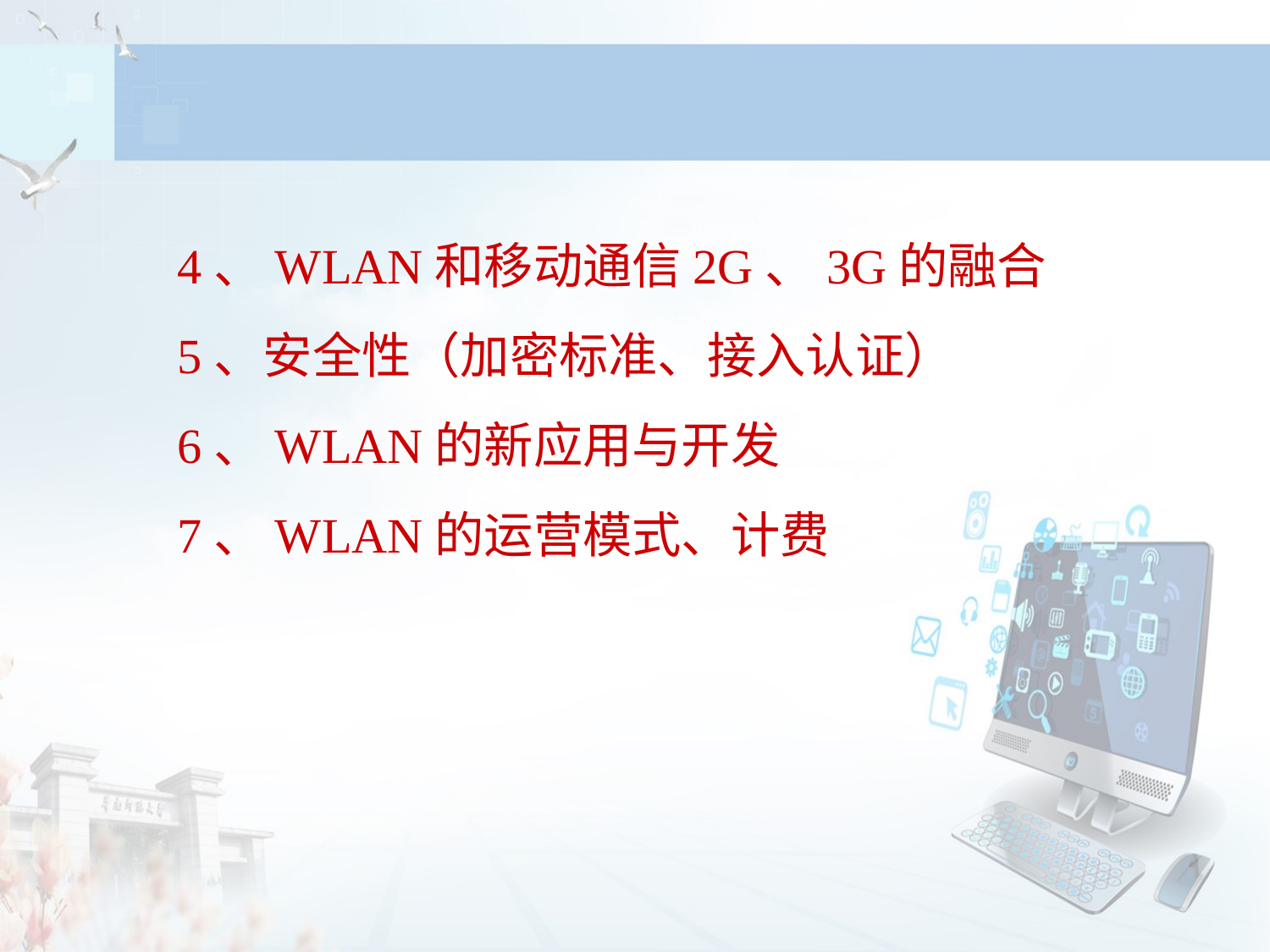

4、WLAN和移动通信2G、3G的融合
5、安全性（加密标准、接入认证）
6、WLAN的新应用与开发
7、WLAN的运营模式、计费